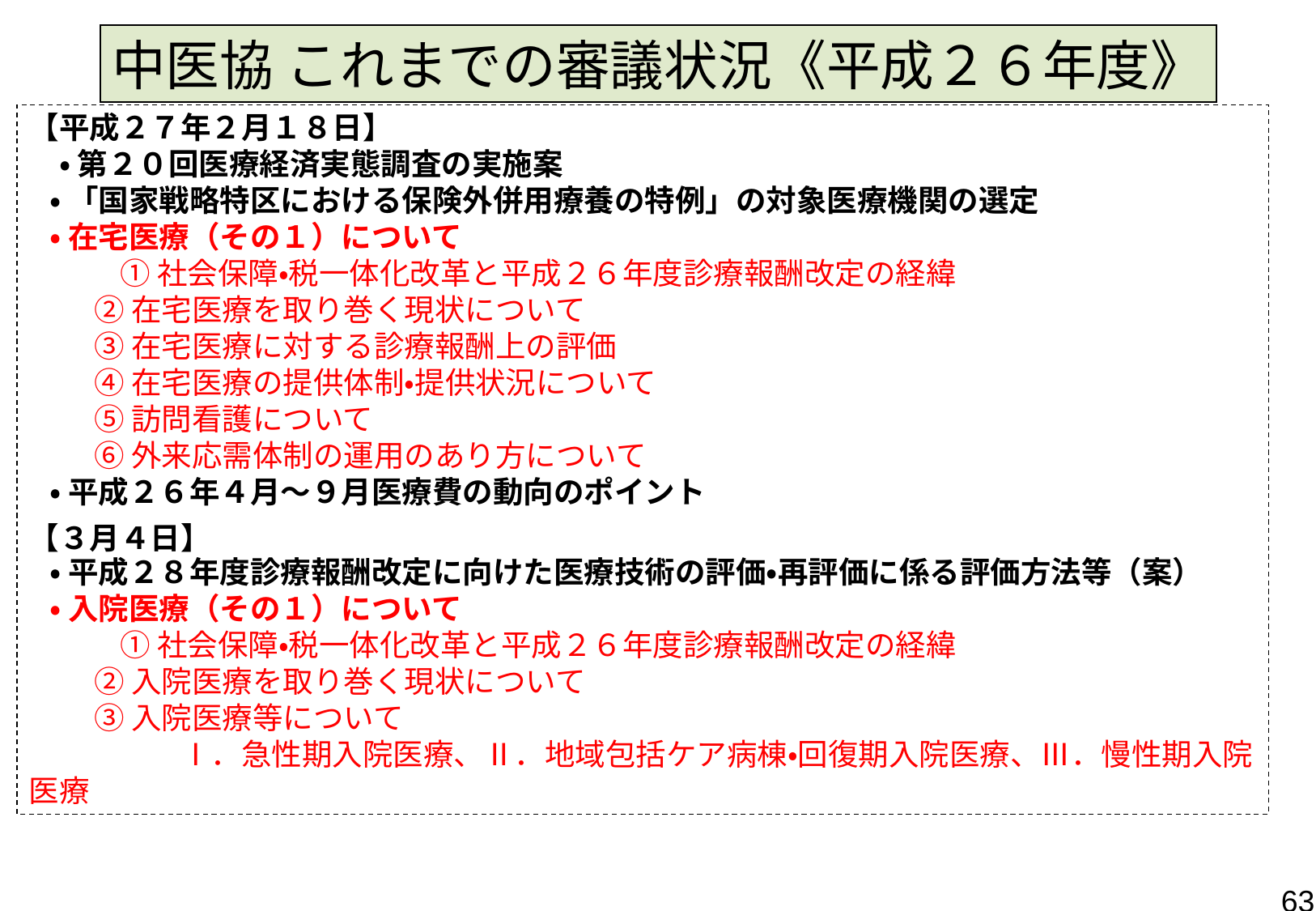

中医協 これまでの審議状況《平成２６年度》
【平成２７年２月１８日】
　・ 第２０回医療経済実態調査の実施案
  ・ 「国家戦略特区における保険外併用療養の特例」の対象医療機関の選定
  ・ 在宅医療（その１）について
　　　① 社会保障・税一体化改革と平成２６年度診療報酬改定の経緯
    　② 在宅医療を取り巻く現状について
    　③ 在宅医療に対する診療報酬上の評価
    　④ 在宅医療の提供体制・提供状況について
    　⑤ 訪問看護について
    　⑥ 外来応需体制の運用のあり方について
  ・ 平成２６年４月～９月医療費の動向のポイント
【３月４日】
  ・ 平成２８年度診療報酬改定に向けた医療技術の評価・再評価に係る評価方法等（案）
  ・ 入院医療（その１）について
　　　① 社会保障・税一体化改革と平成２６年度診療報酬改定の経緯
   　 ② 入院医療を取り巻く現状について
    　③ 入院医療等について
　　　　　Ⅰ．急性期入院医療、Ⅱ．地域包括ケア病棟・回復期入院医療、Ⅲ．慢性期入院医療
63